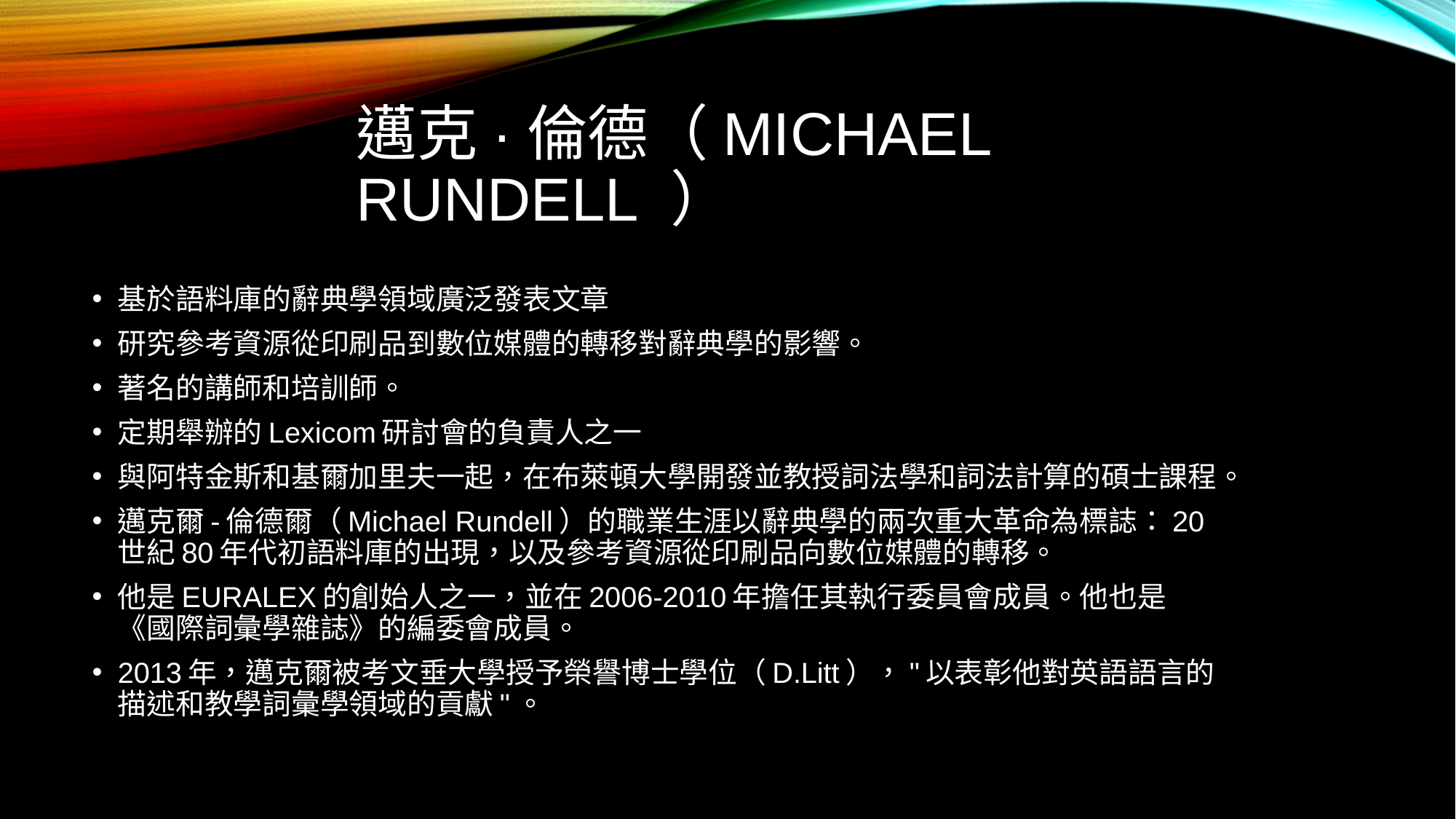

# 邁克·倫德（Michael Rundell ）
基於語料庫的辭典學領域廣泛發表文章
研究參考資源從印刷品到數位媒體的轉移對辭典學的影響。
著名的講師和培訓師。
定期舉辦的Lexicom研討會的負責人之一
與阿特金斯和基爾加里夫一起，在布萊頓大學開發並教授詞法學和詞法計算的碩士課程。
邁克爾-倫德爾（Michael Rundell）的職業生涯以辭典學的兩次重大革命為標誌：20世紀80年代初語料庫的出現，以及參考資源從印刷品向數位媒體的轉移。
他是EURALEX的創始人之一，並在2006-2010年擔任其執行委員會成員。他也是《國際詞彙學雜誌》的編委會成員。
2013年，邁克爾被考文垂大學授予榮譽博士學位（D.Litt），"以表彰他對英語語言的描述和教學詞彙學領域的貢獻"。